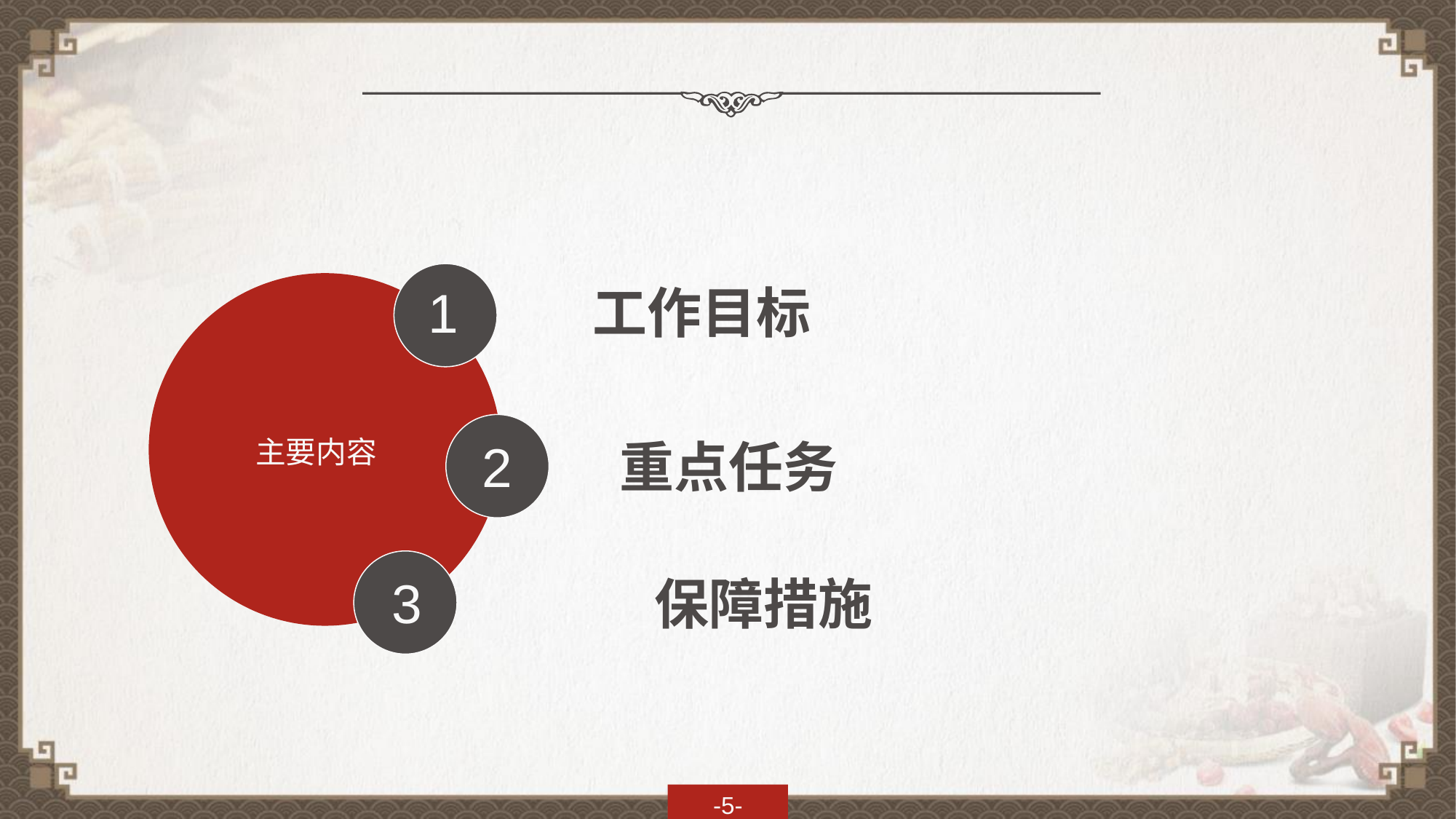

1

工作目标

2
主要内容
重点任务

3
保障措施